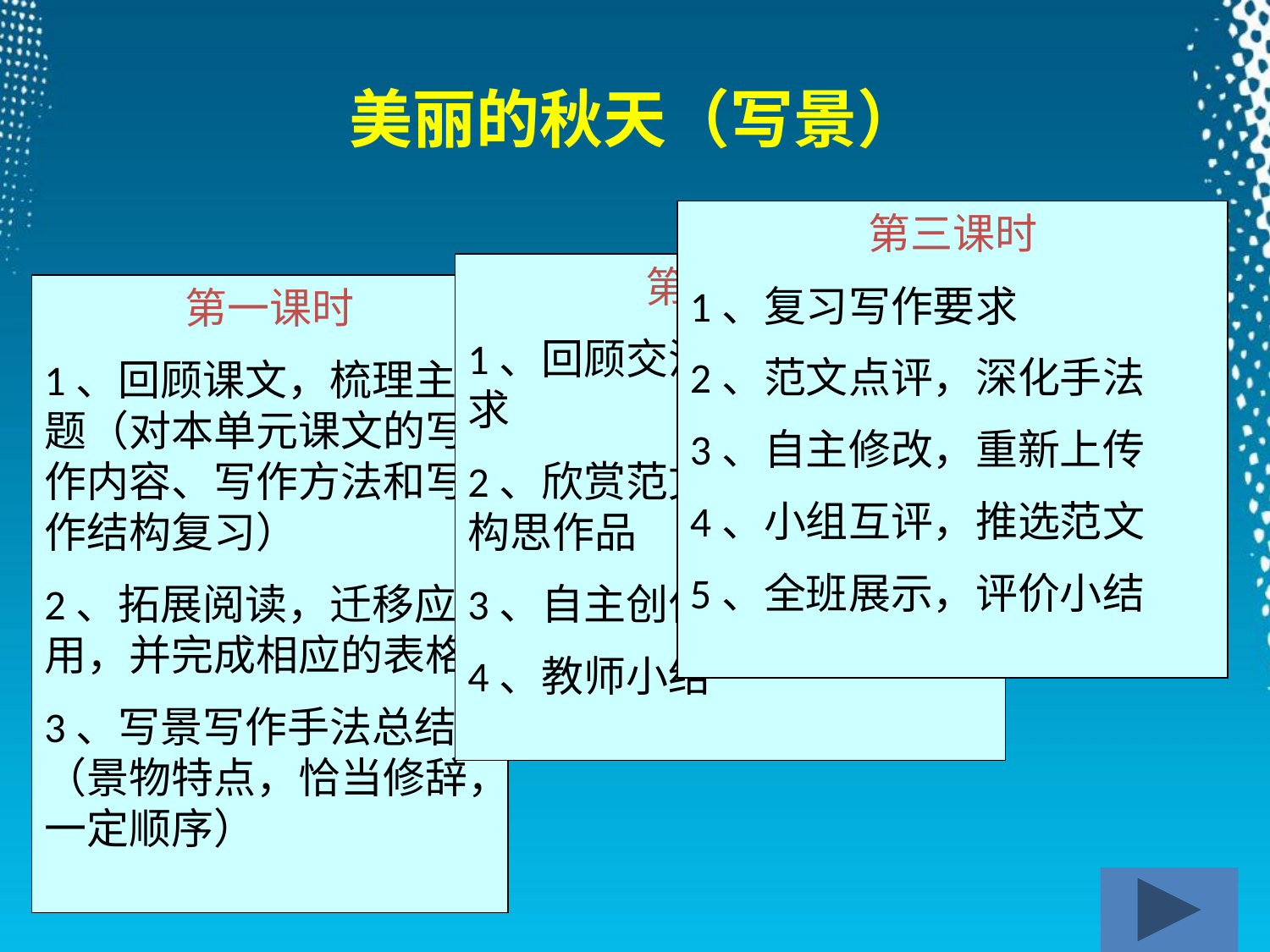

# 美丽的秋天（写景）
第三课时
1、复习写作要求
2、范文点评，深化手法
3、自主修改，重新上传
4、小组互评，推选范文
5、全班展示，评价小结

第二课时
1、回顾交流，明确写作要求
2、欣赏范文，积累素材，构思作品
3、自主创作，上传作品
4、教师小结

第一课时
1、回顾课文，梳理主题（对本单元课文的写作内容、写作方法和写作结构复习）
2、拓展阅读，迁移应用，并完成相应的表格
3、写景写作手法总结（景物特点，恰当修辞，一定顺序）